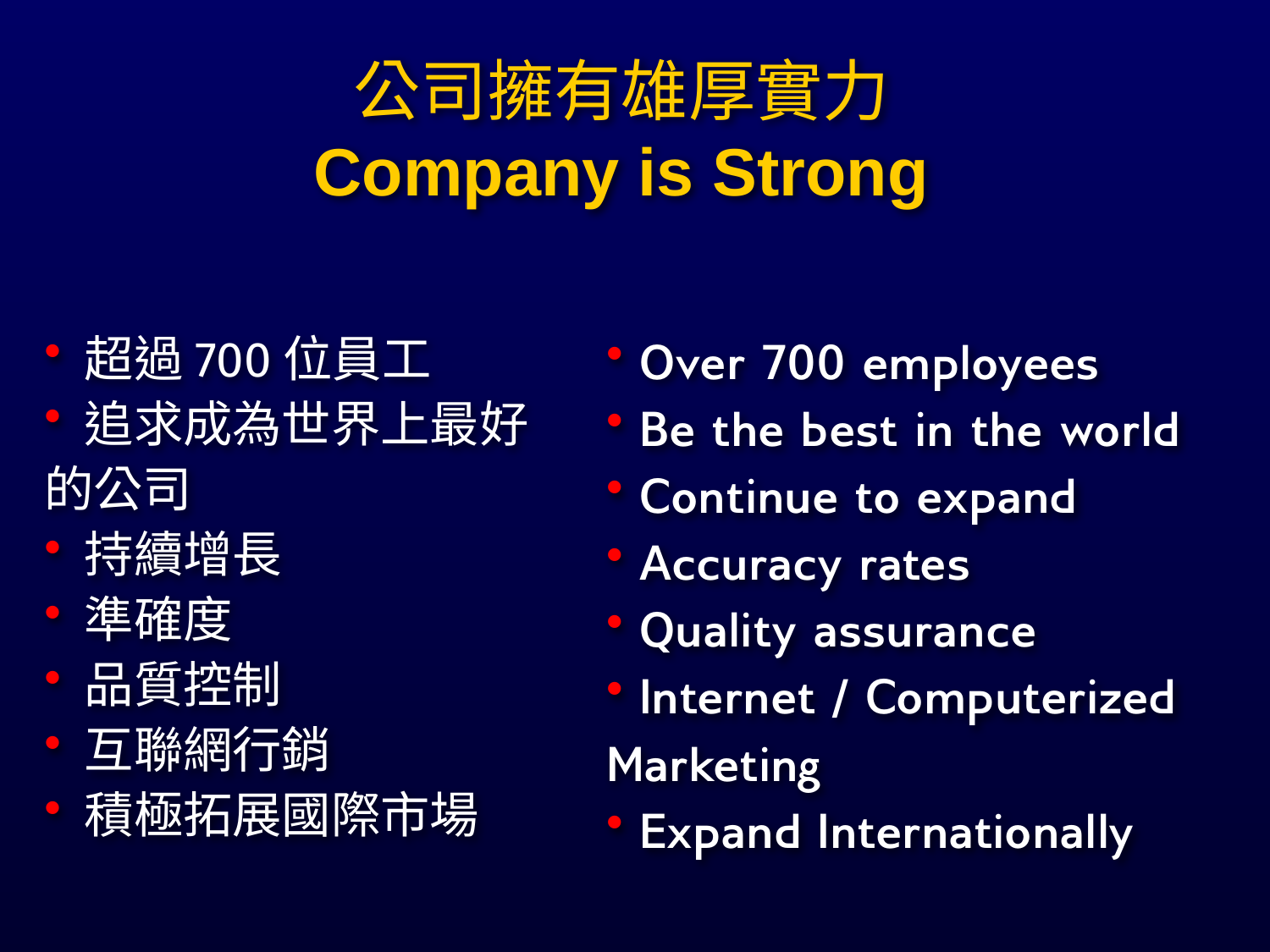

Company is Strong

公司擁有雄厚實力
Company is Strong
 Over 700 employees
 Be the best in the world
 Continue to expand
 Accuracy rates
 Quality assurance
 Internet / Computerized Marketing
 Expand Internationally

 超過700位員工
 追求成為世界上最好的公司
 持續增長
 準確度
 品質控制
 互聯網行銷
 積極拓展國際市場
 Over 700 employees
 Be the best in the world
 Continue to expand
 Accuracy rates
 Quality assurance
 Internet / Computerized Marketing
 Expand Internationally